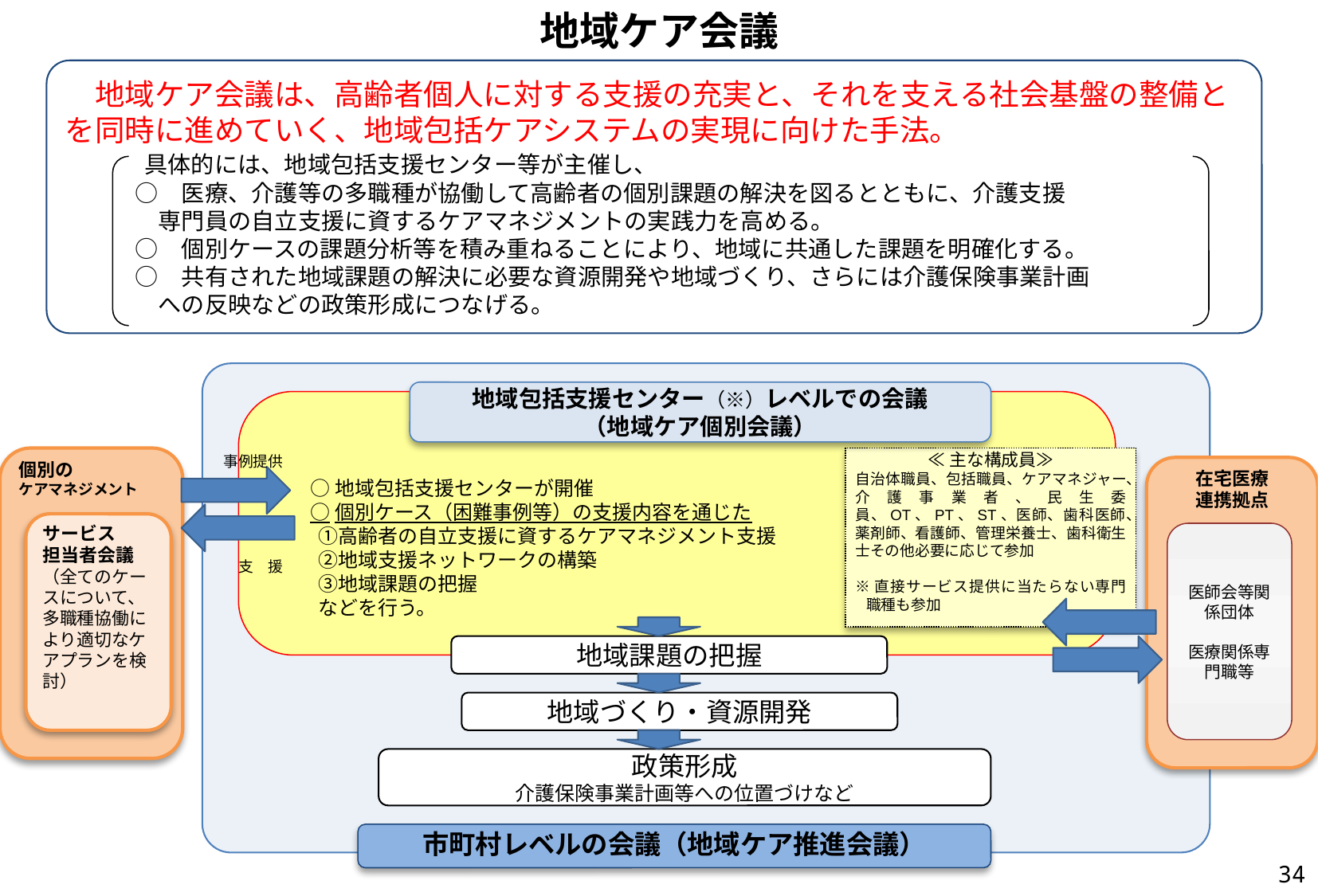

地域ケア会議

　地域ケア会議は、高齢者個人に対する支援の充実と、それを支える社会基盤の整備とを同時に進めていく、地域包括ケアシステムの実現に向けた手法。
　　　具体的には、地域包括支援センター等が主催し、
　　　○　医療、介護等の多職種が協働して高齢者の個別課題の解決を図るとともに、介護支援
　　　　専門員の自立支援に資するケアマネジメントの実践力を高める。
　　　○　個別ケースの課題分析等を積み重ねることにより、地域に共通した課題を明確化する。
　　　○　共有された地域課題の解決に必要な資源開発や地域づくり、さらには介護保険事業計画
　　　　への反映などの政策形成につなげる。

地域包括支援センター（※）レベルでの会議
（地域ケア個別会議）

○地域包括支援センターが開催
○個別ケース（困難事例等）の支援内容を通じた
　①高齢者の自立支援に資するケアマネジメント支援
　②地域支援ネットワークの構築
　③地域課題の把握
　などを行う。

事例提供
個別の
ケアマネジメント
≪主な構成員≫
自治体職員、包括職員、ケアマネジャー、介護事業者、民生委員、OT、PT、ST、医師、歯科医師、薬剤師、看護師、管理栄養士、歯科衛生士その他必要に応じて参加

※直接サービス提供に当たらない専門職種も参加

在宅医療
連携拠点

サービス
担当者会議
（全てのケースについて、多職種協働により適切なケアプランを検討）
医師会等関係団体

医療関係専門職等
　支　援

地域課題の把握

地域づくり・資源開発

政策形成
介護保険事業計画等への位置づけなど
市町村レベルの会議（地域ケア推進会議）
34